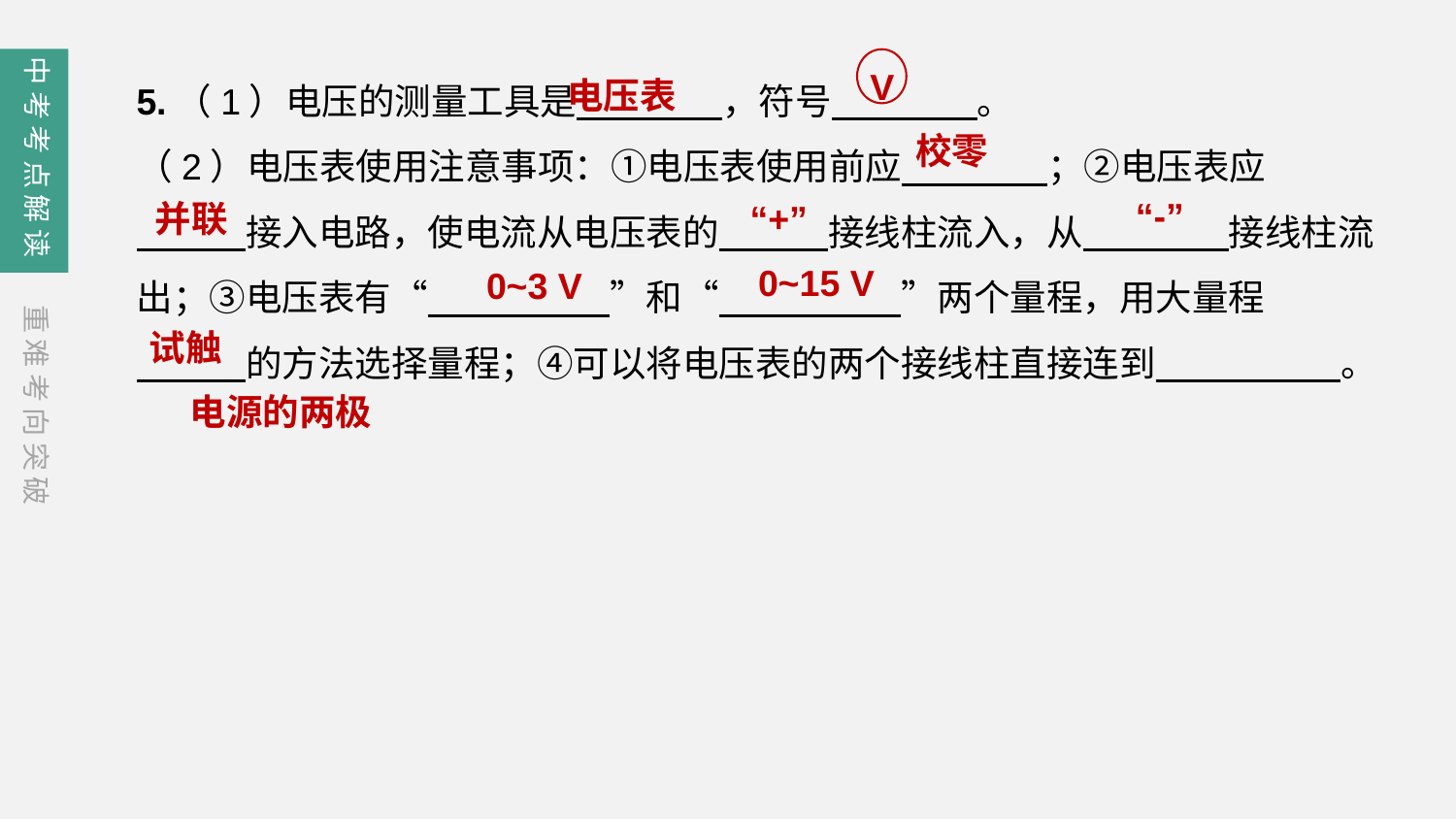

电压表
中考考点解读

5.（1）电压的测量工具是　　　　，符号　　　　。
（2）电压表使用注意事项：①电压表使用前应　　　　；②电压表应
　　　接入电路，使电流从电压表的　　　接线柱流入，从　　　　接线柱流出；③电压表有“　　　　　”和“　　　　　”两个量程，用大量程
　　　的方法选择量程；④可以将电压表的两个接线柱直接连到　                  。
V
校零
“-”
“+”
并联
0~15 V
 0~3 V
重难考向突破
试触
电源的两极